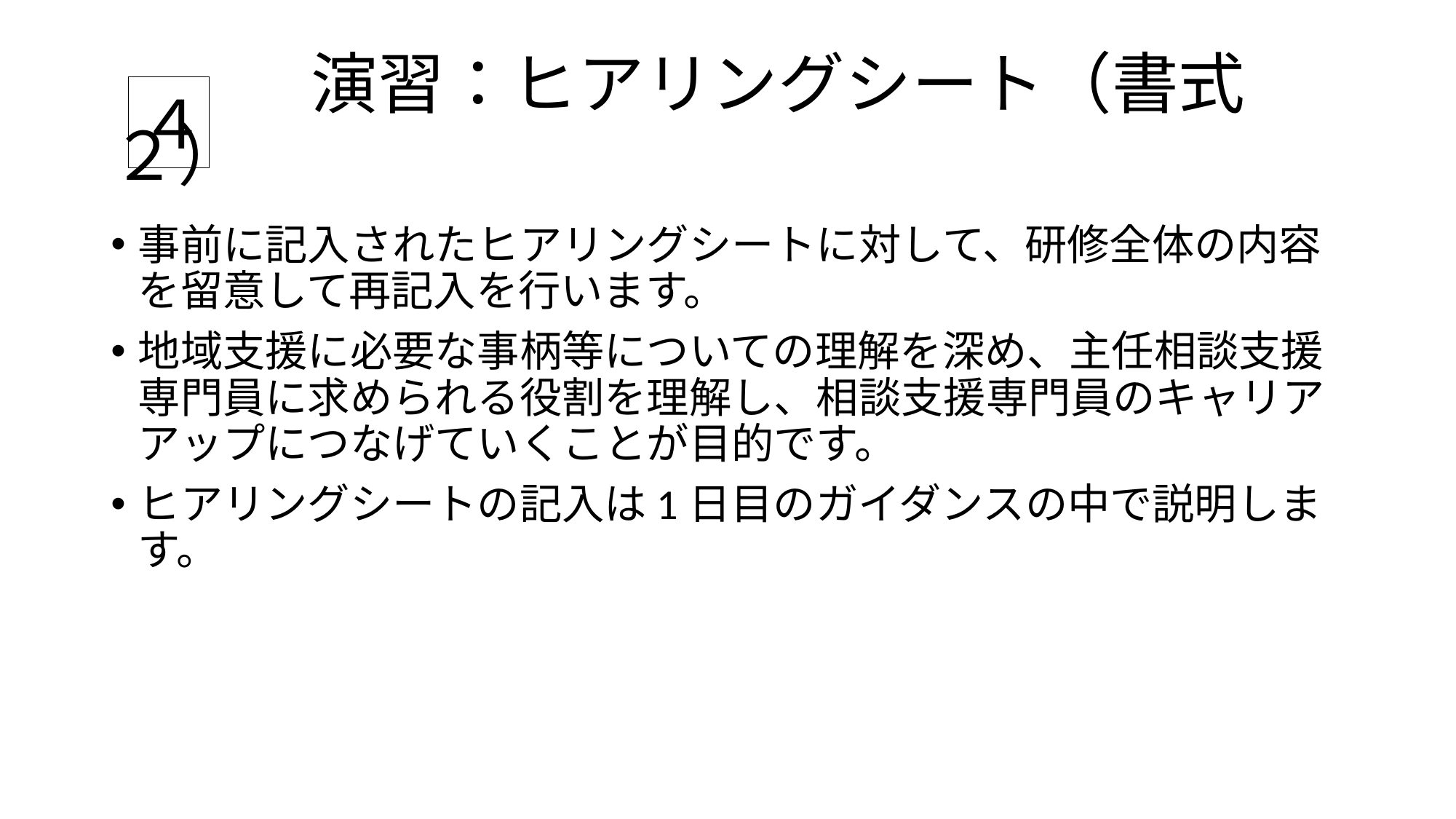

# 演習：ヒアリングシート（書式２）
４
事前に記入されたヒアリングシートに対して、研修全体の内容を留意して再記入を行います。
地域支援に必要な事柄等についての理解を深め、主任相談支援専門員に求められる役割を理解し、相談支援専門員のキャリアアップにつなげていくことが目的です。
ヒアリングシートの記入は1日目のガイダンスの中で説明します。